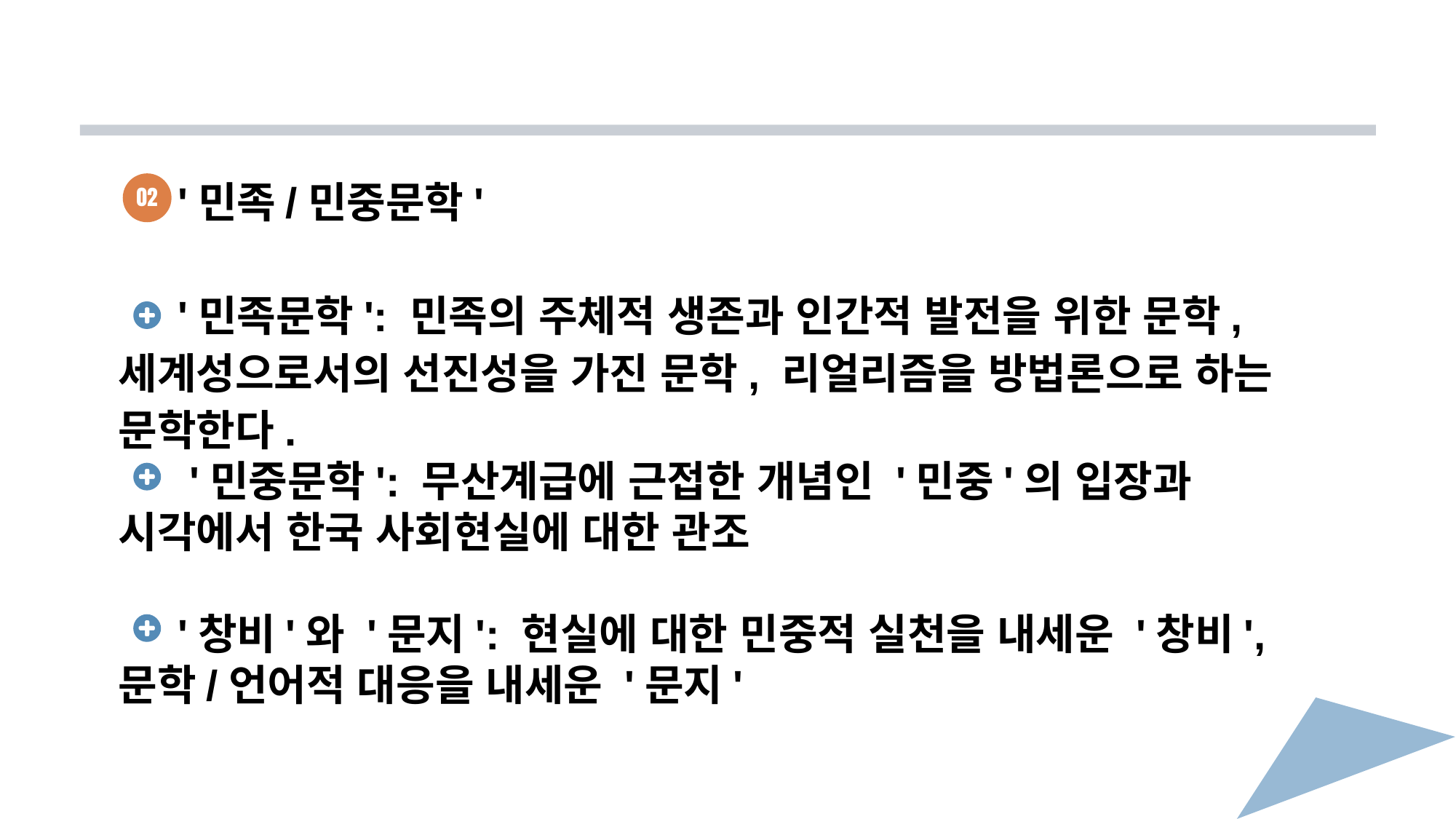

'민족/민중문학'

     '민족문학': 민족의 주체적 생존과 인간적 발전을 위한 문학, 세계성으로서의 선진성을 가진 문학, 리얼리즘을 방법론으로 하는 문학한다.
      '민중문학': 무산계급에 근접한 개념인 '민중'의 입장과 시각에서 한국 사회현실에 대한 관조

     '창비'와 '문지': 현실에 대한 민중적 실천을 내세운 '창비', 문학/언어적 대응을 내세운 '문지'

02

14